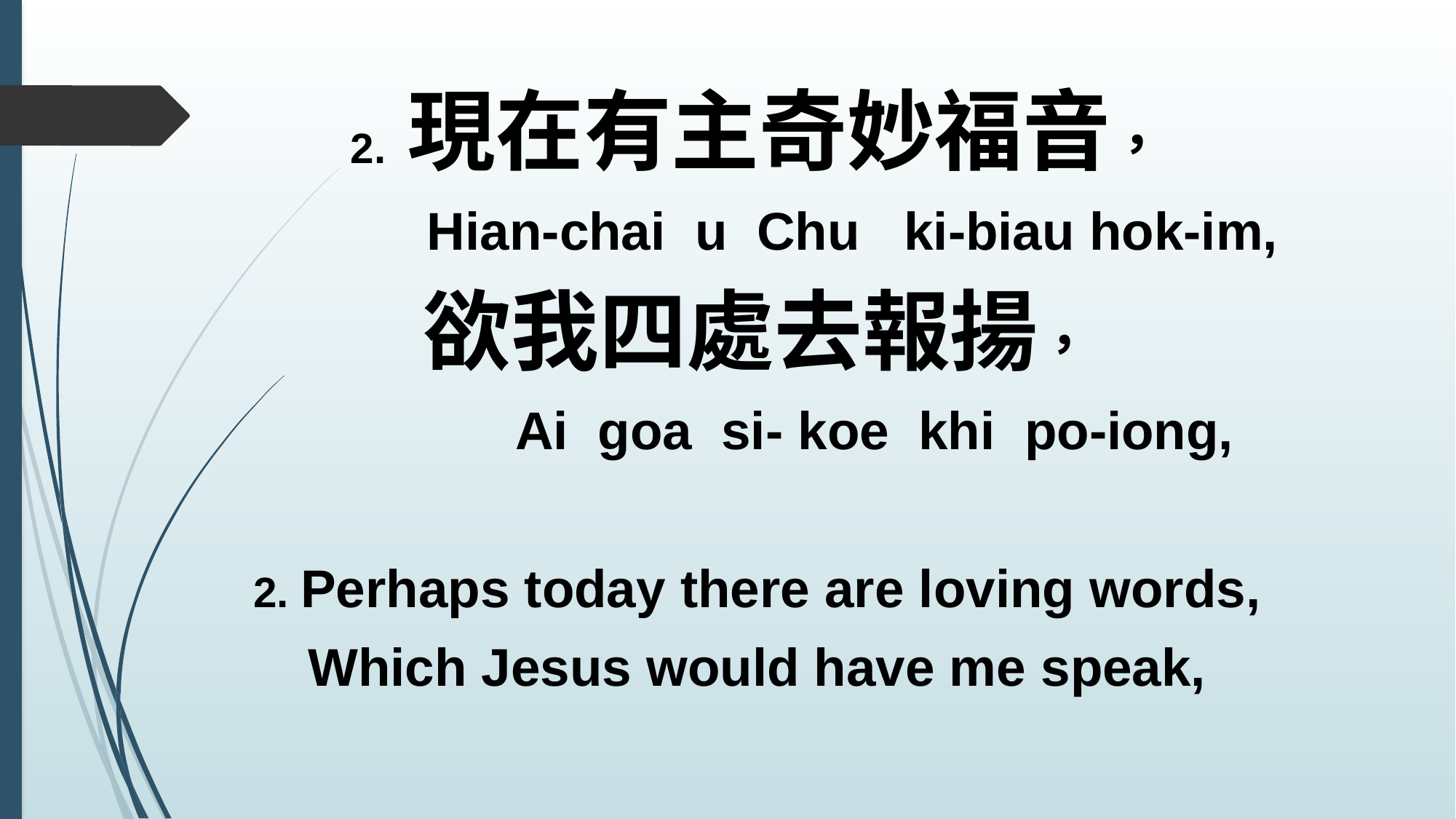

2. 現在有主奇妙福音，
               Hian-chai  u  Chu   ki-biau hok-im,
欲我四處去報揚，
                     Ai  goa  si- koe  khi  po-iong,

2. Perhaps today there are loving words,
Which Jesus would have me speak,